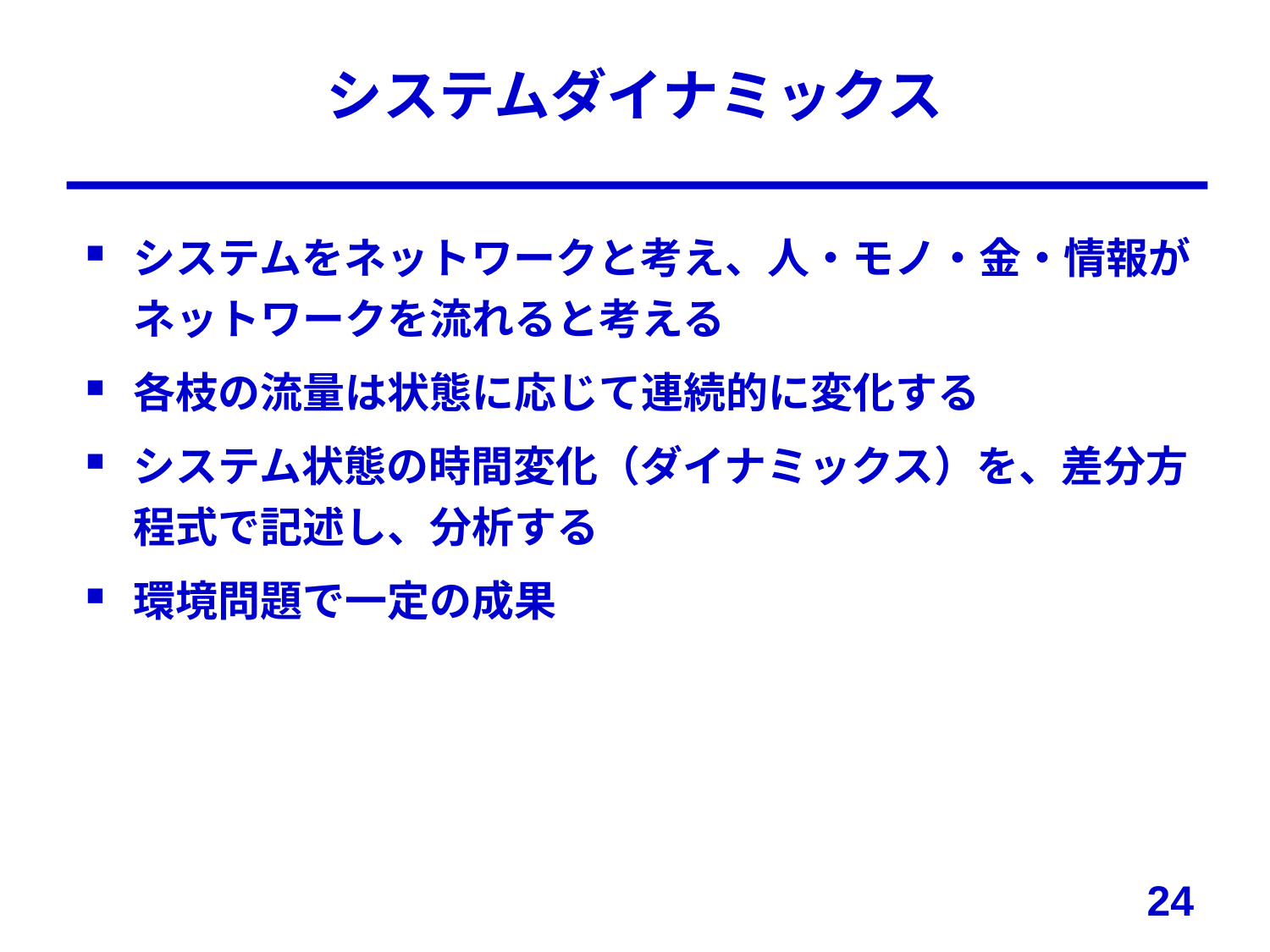

# システムダイナミックス
システムをネットワークと考え、人・モノ・金・情報がネットワークを流れると考える
各枝の流量は状態に応じて連続的に変化する
システム状態の時間変化（ダイナミックス）を、差分方程式で記述し、分析する
環境問題で一定の成果
24